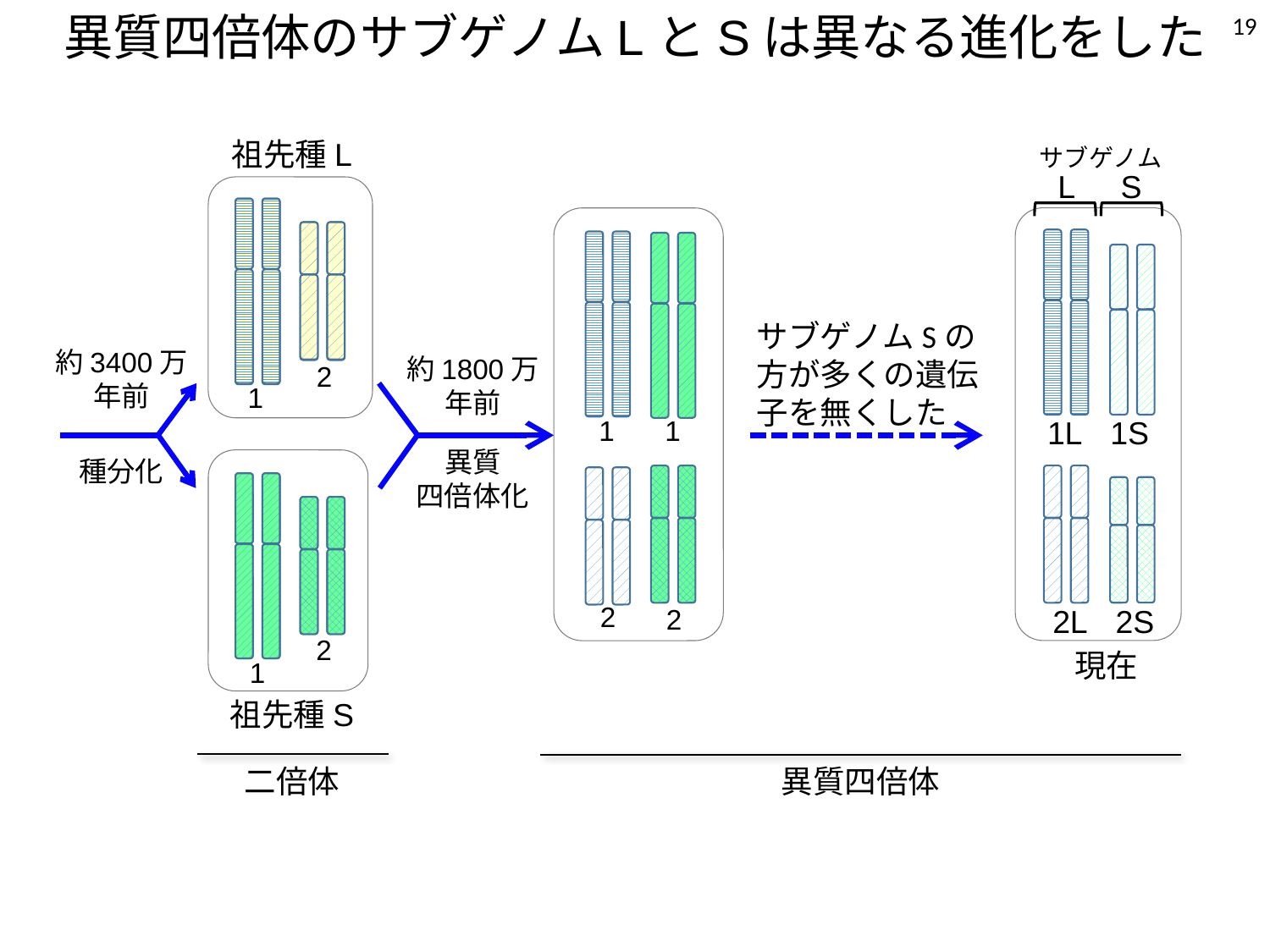

異質四倍体のサブゲノムLとSは異なる進化をした
19
祖先種L
サブゲノム
L
S

サブゲノムSの方が多くの遺伝子を無くした
約3400万
年前
約1800万
年前
2
1

1L
1S
1
1

異質
四倍体化
種分化

2
2L
2S
2
2
現在
1
祖先種S
二倍体
異質四倍体